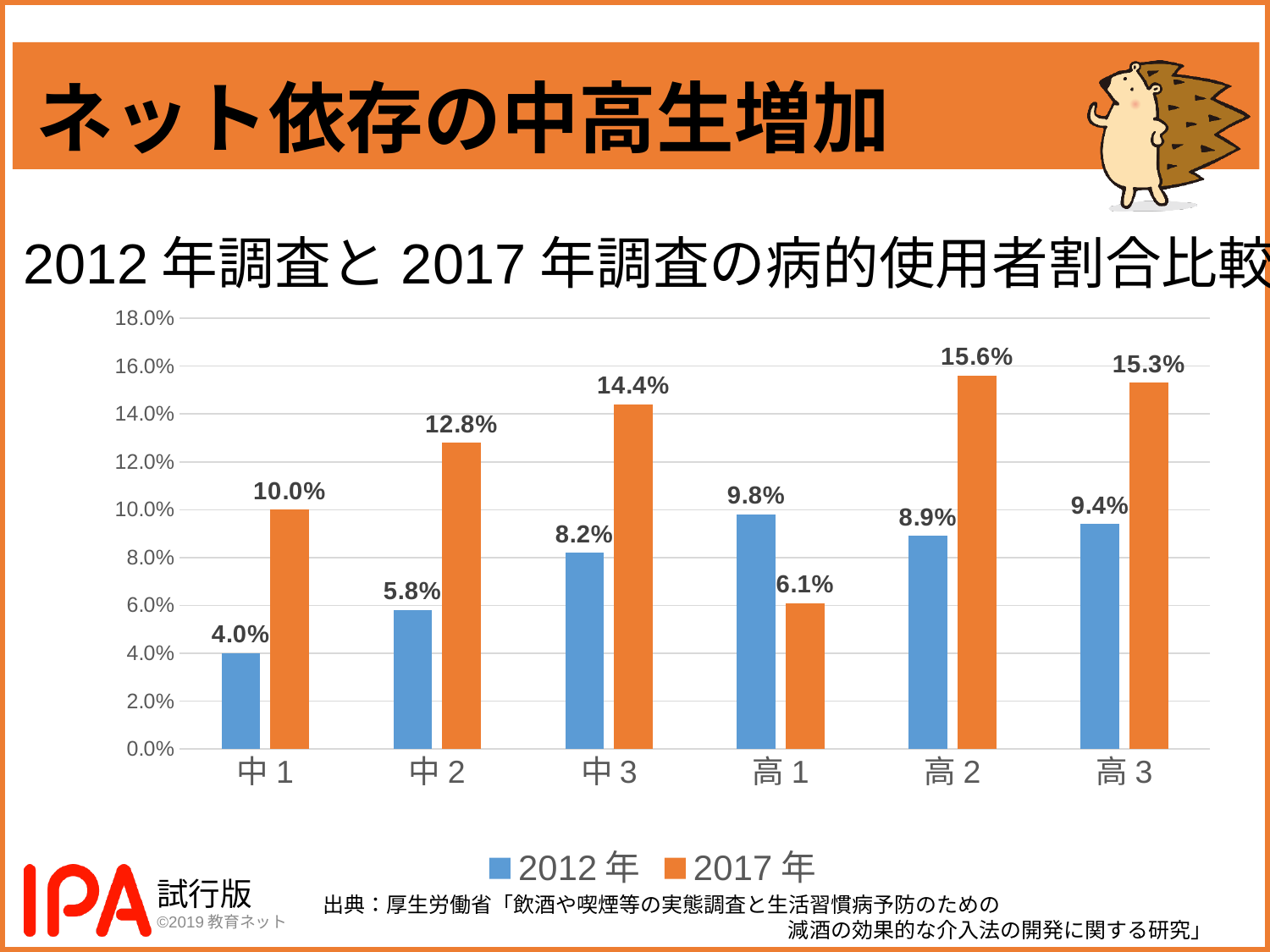

# ネット依存の中高生増加
2012年調査と2017年調査の病的使用者割合比較

### Chart

| Category | 2012年 | 2017年 |
|---|---|---|
| 中1 | 0.040000000000000015 | 0.1 |
| 中2 | 0.058 | 0.128 |
| 中3 | 0.082 | 0.14400000000000004 |
| 高1 | 0.09800000000000003 | 0.06100000000000001 |
| 高2 | 0.08900000000000005 | 0.15600000000000006 |
| 高3 | 0.09400000000000003 | 0.15300000000000005 |
出典：厚生労働省「飲酒や喫煙等の実態調査と生活習慣病予防のための
　　　　　　　　　　　　　　　　　　　　　　減酒の効果的な介入法の開発に関する研究」